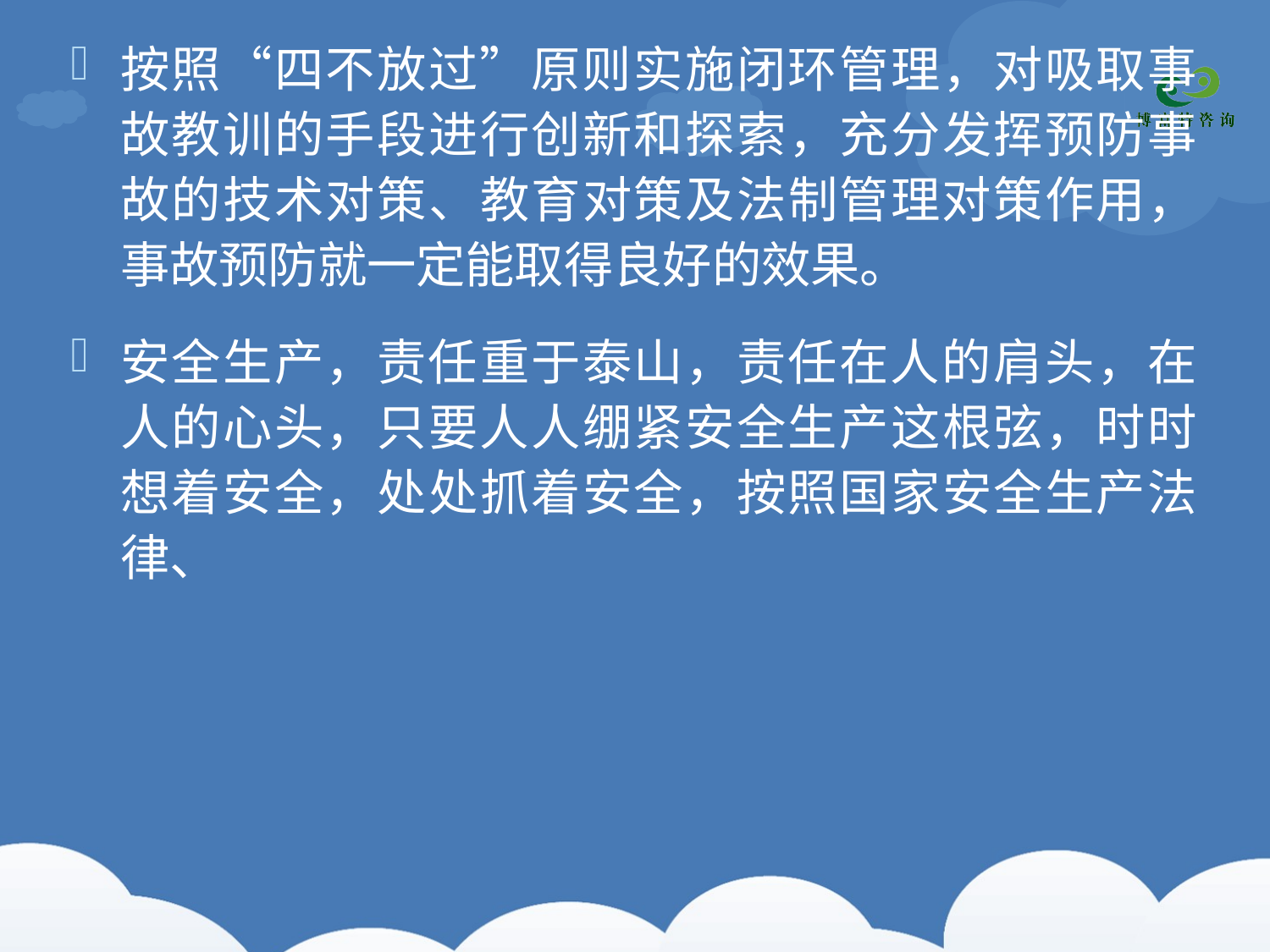

按照“四不放过”原则实施闭环管理，对吸取事故教训的手段进行创新和探索，充分发挥预防事故的技术对策、教育对策及法制管理对策作用，事故预防就一定能取得良好的效果。
安全生产，责任重于泰山，责任在人的肩头，在人的心头，只要人人绷紧安全生产这根弦，时时想着安全，处处抓着安全，按照国家安全生产法律、